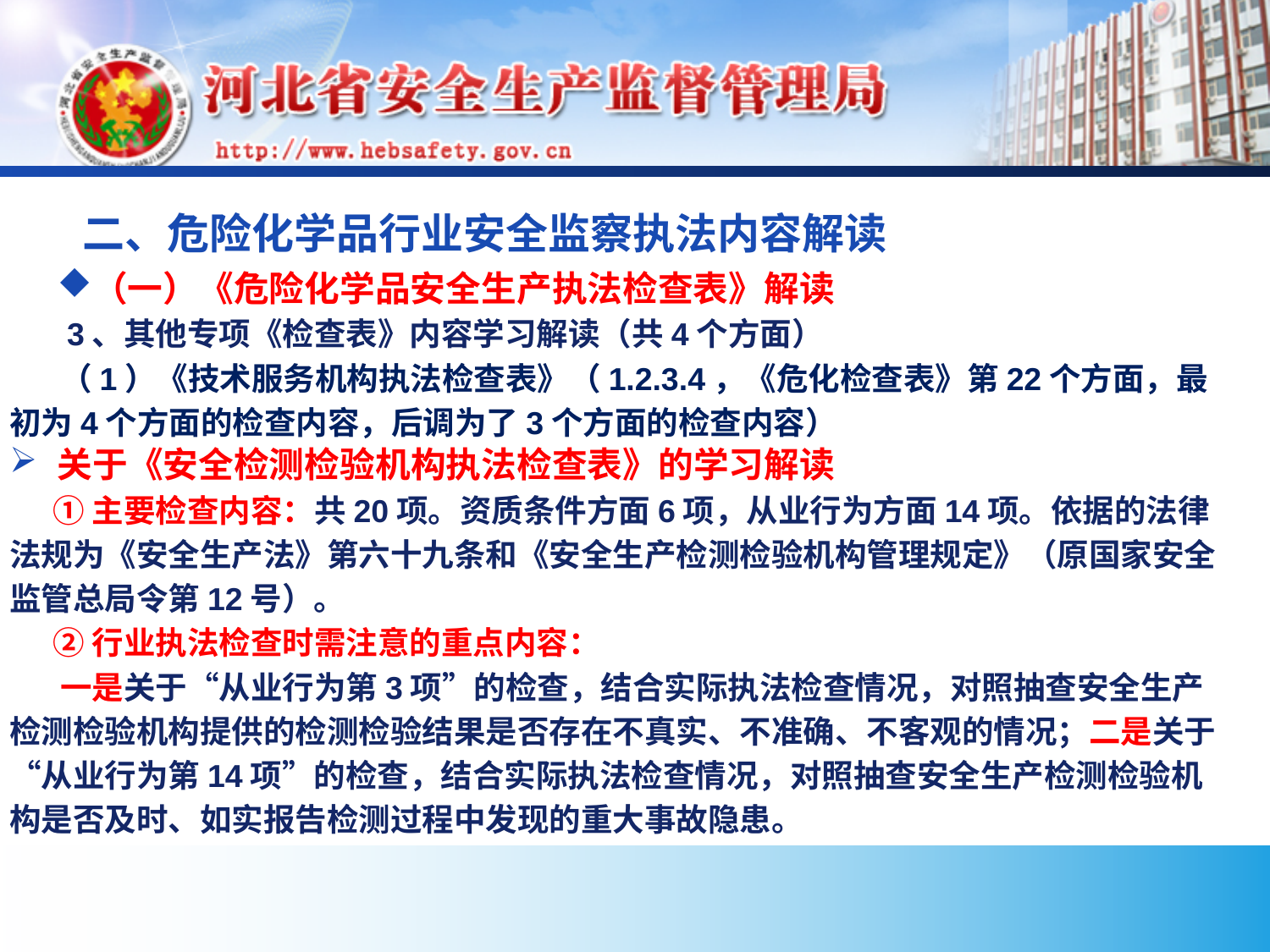

# 二、危险化学品行业安全监察执法内容解读
（一）《危险化学品安全生产执法检查表》解读
      3、其他专项《检查表》内容学习解读（共4个方面）
      （1）《技术服务机构执法检查表》（1.2.3.4，《危化检查表》第22个方面，最初为4个方面的检查内容，后调为了3个方面的检查内容）
关于《安全检测检验机构执法检查表》的学习解读
      ①主要检查内容：共20项。资质条件方面6项，从业行为方面14项。依据的法律法规为《安全生产法》第六十九条和《安全生产检测检验机构管理规定》（原国家安全监管总局令第12号）。
      ②行业执法检查时需注意的重点内容：
      一是关于“从业行为第3项”的检查，结合实际执法检查情况，对照抽查安全生产检测检验机构提供的检测检验结果是否存在不真实、不准确、不客观的情况；二是关于“从业行为第14项”的检查，结合实际执法检查情况，对照抽查安全生产检测检验机构是否及时、如实报告检测过程中发现的重大事故隐患。